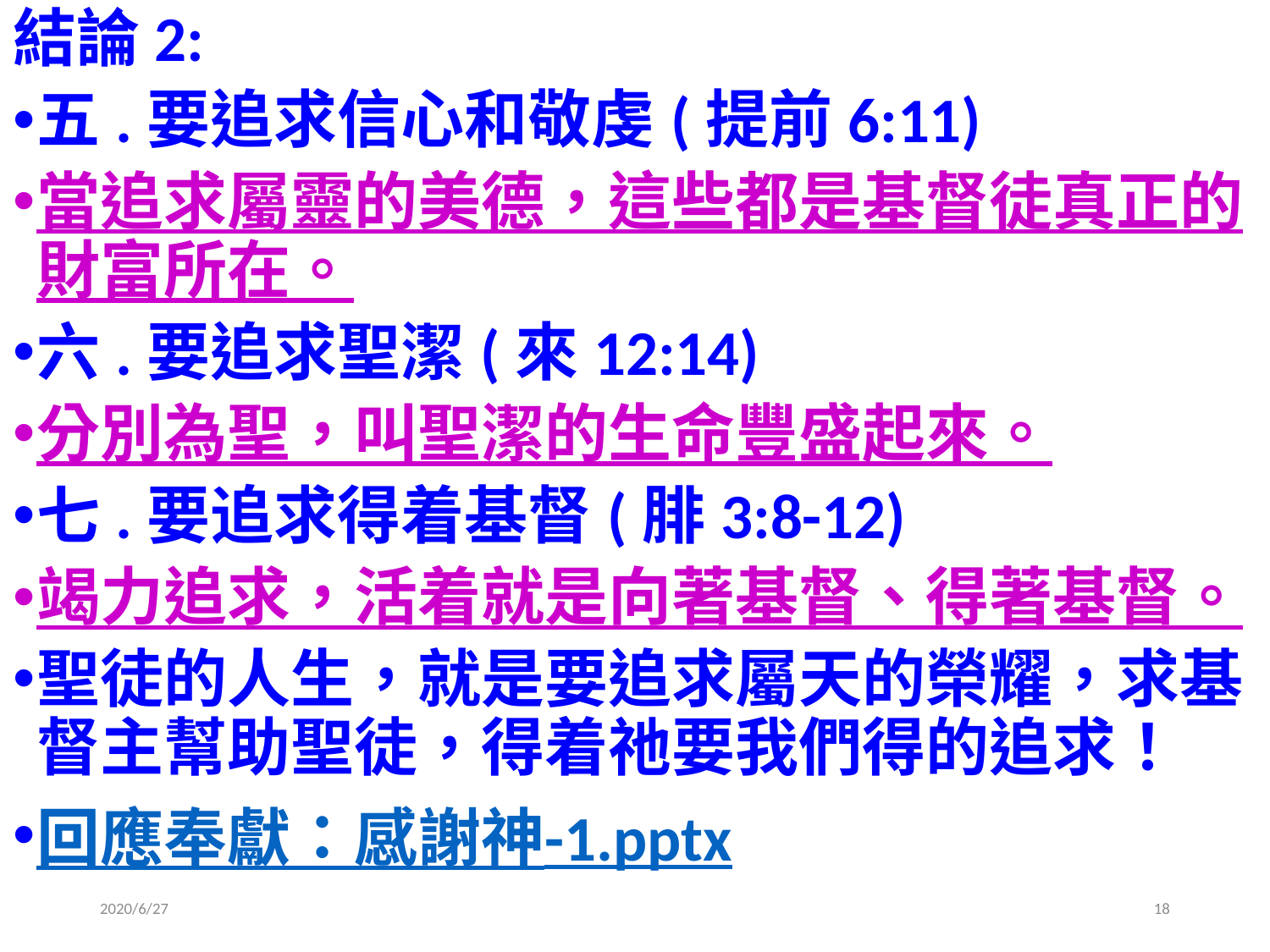

結論2:
五.要追求信心和敬虔(提前6:11)
當追求屬靈的美德，這些都是基督徒真正的財富所在。
六.要追求聖潔(來12:14)
分別為聖，叫聖潔的生命豐盛起來。
七.要追求得着基督(腓3:8-12)
竭力追求，活着就是向著基督、得著基督。
聖徒的人生，就是要追求屬天的榮耀，求基督主幫助聖徒，得着祂要我們得的追求！
回應奉獻：感謝神-1.pptx

2020/6/27
18